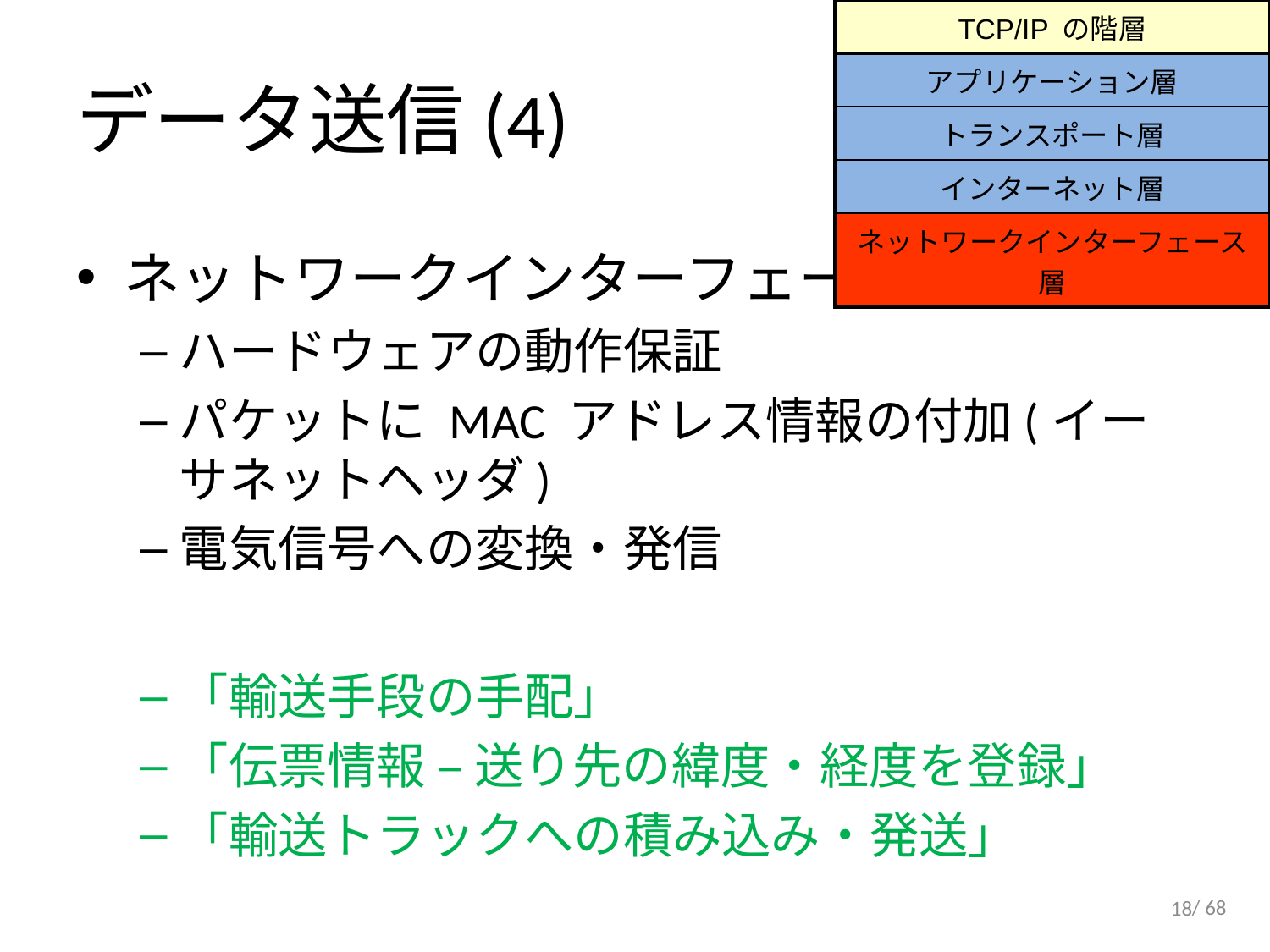

| TCP/IP の階層 |
| --- |
| アプリケーション層 |
| トランスポート層 |
| インターネット層 |
| ネットワークインターフェース層 |
# データ送信(4)
ネットワークインターフェース層のお仕事
ハードウェアの動作保証
パケットに MAC アドレス情報の付加(イーサネットヘッダ)
電気信号への変換・発信

「輸送手段の手配」
「伝票情報 – 送り先の緯度・経度を登録」
「輸送トラックへの積み込み・発送」
18